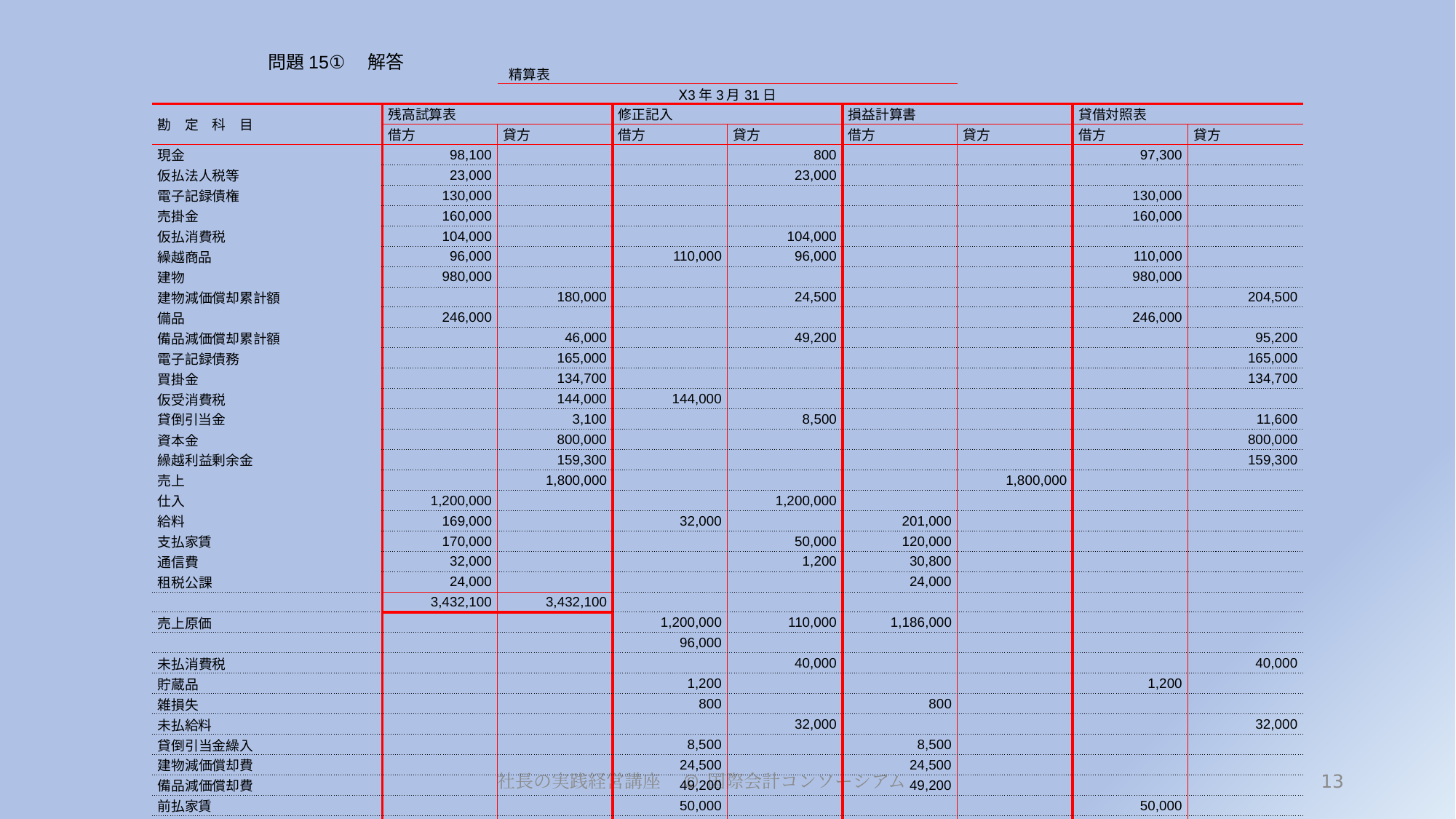

# 問題15①　解答
|  |  |  | 精算表 |  |  |  |  |  |  |
| --- | --- | --- | --- | --- | --- | --- | --- | --- | --- |
|  |  |  | Ⅹ3年3月31日 |  |  |  |  |  |  |
| 勘　定　科　目 |  | 残高試算表 |  | 修正記入 |  | 損益計算書 |  | 貸借対照表 |  |
|  |  | 借方 | 貸方 | 借方 | 貸方 | 借方 | 貸方 | 借方 | 貸方 |
| 現金 |  | 98,100 |  |  | 800 |  |  | 97,300 |  |
| 仮払法人税等 |  | 23,000 |  |  | 23,000 |  |  |  |  |
| 電子記録債権 |  | 130,000 |  |  |  |  |  | 130,000 |  |
| 売掛金 |  | 160,000 |  |  |  |  |  | 160,000 |  |
| 仮払消費税 |  | 104,000 |  |  | 104,000 |  |  |  |  |
| 繰越商品 |  | 96,000 |  | 110,000 | 96,000 |  |  | 110,000 |  |
| 建物 |  | 980,000 |  |  |  |  |  | 980,000 |  |
| 建物減価償却累計額 |  |  | 180,000 |  | 24,500 |  |  |  | 204,500 |
| 備品 |  | 246,000 |  |  |  |  |  | 246,000 |  |
| 備品減価償却累計額 |  |  | 46,000 |  | 49,200 |  |  |  | 95,200 |
| 電子記録債務 |  |  | 165,000 |  |  |  |  |  | 165,000 |
| 買掛金 |  |  | 134,700 |  |  |  |  |  | 134,700 |
| 仮受消費税 |  |  | 144,000 | 144,000 |  |  |  |  |  |
| 貸倒引当金 |  |  | 3,100 |  | 8,500 |  |  |  | 11,600 |
| 資本金 |  |  | 800,000 |  |  |  |  |  | 800,000 |
| 繰越利益剰余金 |  |  | 159,300 |  |  |  |  |  | 159,300 |
| 売上 |  |  | 1,800,000 |  |  |  | 1,800,000 |  |  |
| 仕入 |  | 1,200,000 |  |  | 1,200,000 |  |  |  |  |
| 給料 |  | 169,000 |  | 32,000 |  | 201,000 |  |  |  |
| 支払家賃 |  | 170,000 |  |  | 50,000 | 120,000 |  |  |  |
| 通信費 |  | 32,000 |  |  | 1,200 | 30,800 |  |  |  |
| 租税公課 |  | 24,000 |  |  |  | 24,000 |  |  |  |
|  |  | 3,432,100 | 3,432,100 |  |  |  |  |  |  |
| 売上原価 |  |  |  | 1,200,000 | 110,000 | 1,186,000 |  |  |  |
|  |  |  |  | 96,000 |  |  |  |  |  |
| 未払消費税 |  |  |  |  | 40,000 |  |  |  | 40,000 |
| 貯蔵品 |  |  |  | 1,200 |  |  |  | 1,200 |  |
| 雑損失 |  |  |  | 800 |  | 800 |  |  |  |
| 未払給料 |  |  |  |  | 32,000 |  |  |  | 32,000 |
| 貸倒引当金繰入 |  |  |  | 8,500 |  | 8,500 |  |  |  |
| 建物減価償却費 |  |  |  | 24,500 |  | 24,500 |  |  |  |
| 備品減価償却費 |  |  |  | 49,200 |  | 49,200 |  |  |  |
| 前払家賃 |  |  |  | 50,000 |  |  |  | 50,000 |  |
| 未払法人税等 |  |  |  |  | 38,500 |  |  |  | 38,500 |
| 法人税等 |  |  |  | 61,500 |  | 61,500 |  |  |  |
| 当期純利益 |  |  |  |  |  | 93,700 |  |  | 93,700 |
|  |  |  |  | 1,777,700 | 1,777,700 | 1,800,000 | 1,800,000 | 1,774,500 | 1,774,500 |
13
社長の実践経営講座　© 国際会計コンソーシアム